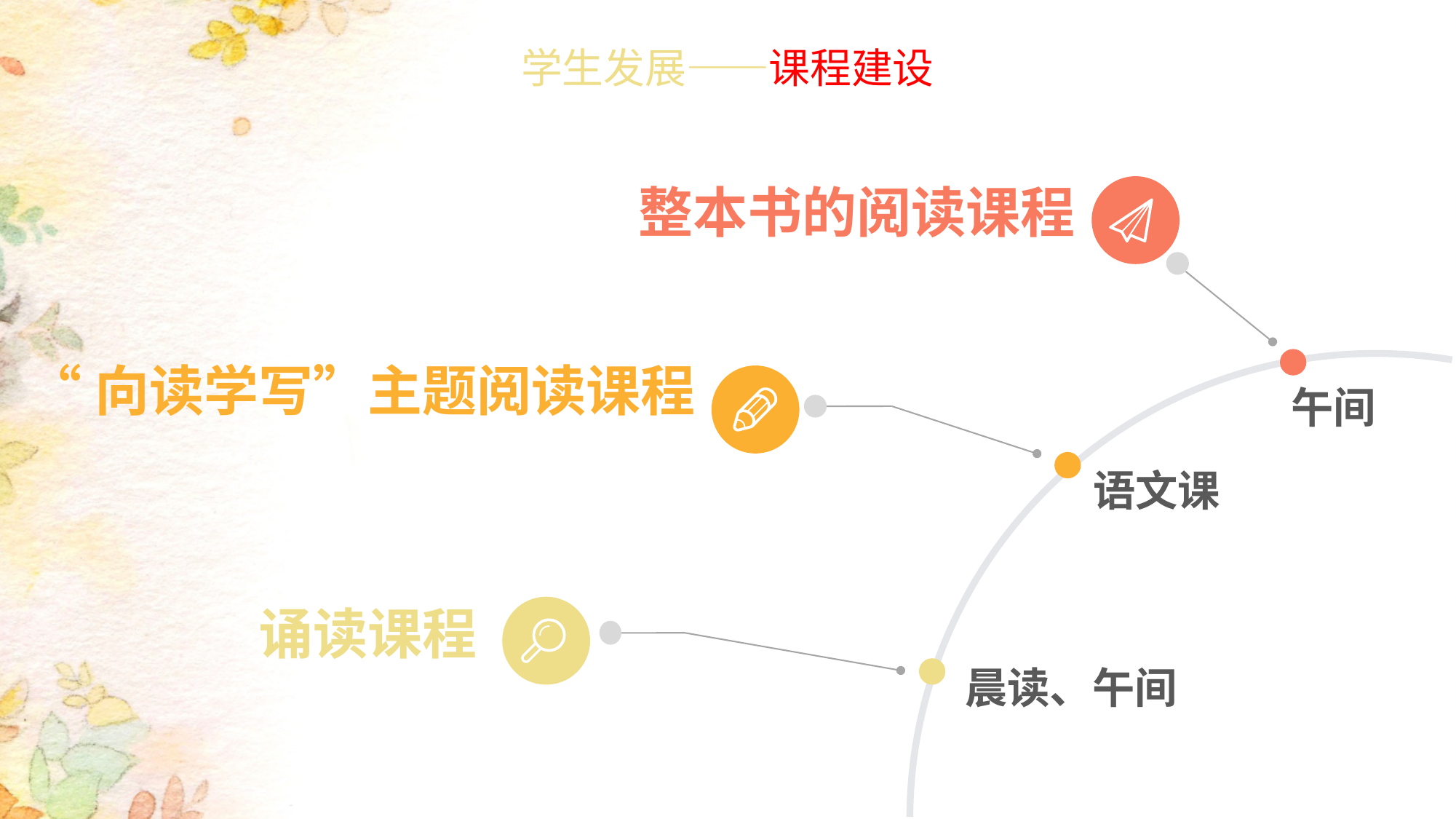

学生发展——课程建设
整本书的阅读课程

“向读学写”主题阅读课程

午间

语文课
诵读课程

晨读、午间